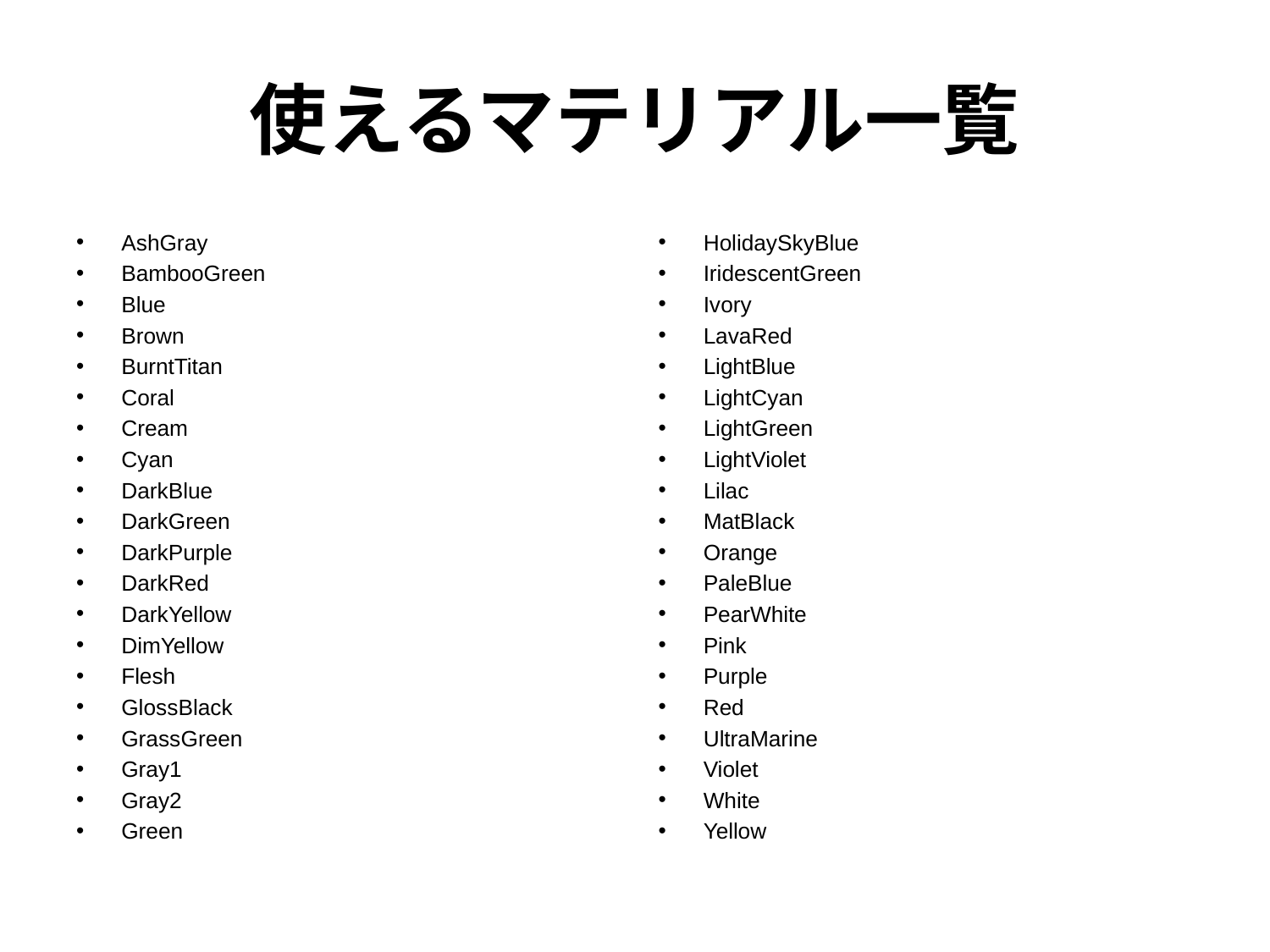

# 使えるマテリアル一覧
AshGray
BambooGreen
Blue
Brown
BurntTitan
Coral
Cream
Cyan
DarkBlue
DarkGreen
DarkPurple
DarkRed
DarkYellow
DimYellow
Flesh
GlossBlack
GrassGreen
Gray1
Gray2
Green
HolidaySkyBlue
IridescentGreen
Ivory
LavaRed
LightBlue
LightCyan
LightGreen
LightViolet
Lilac
MatBlack
Orange
PaleBlue
PearWhite
Pink
Purple
Red
UltraMarine
Violet
White
Yellow